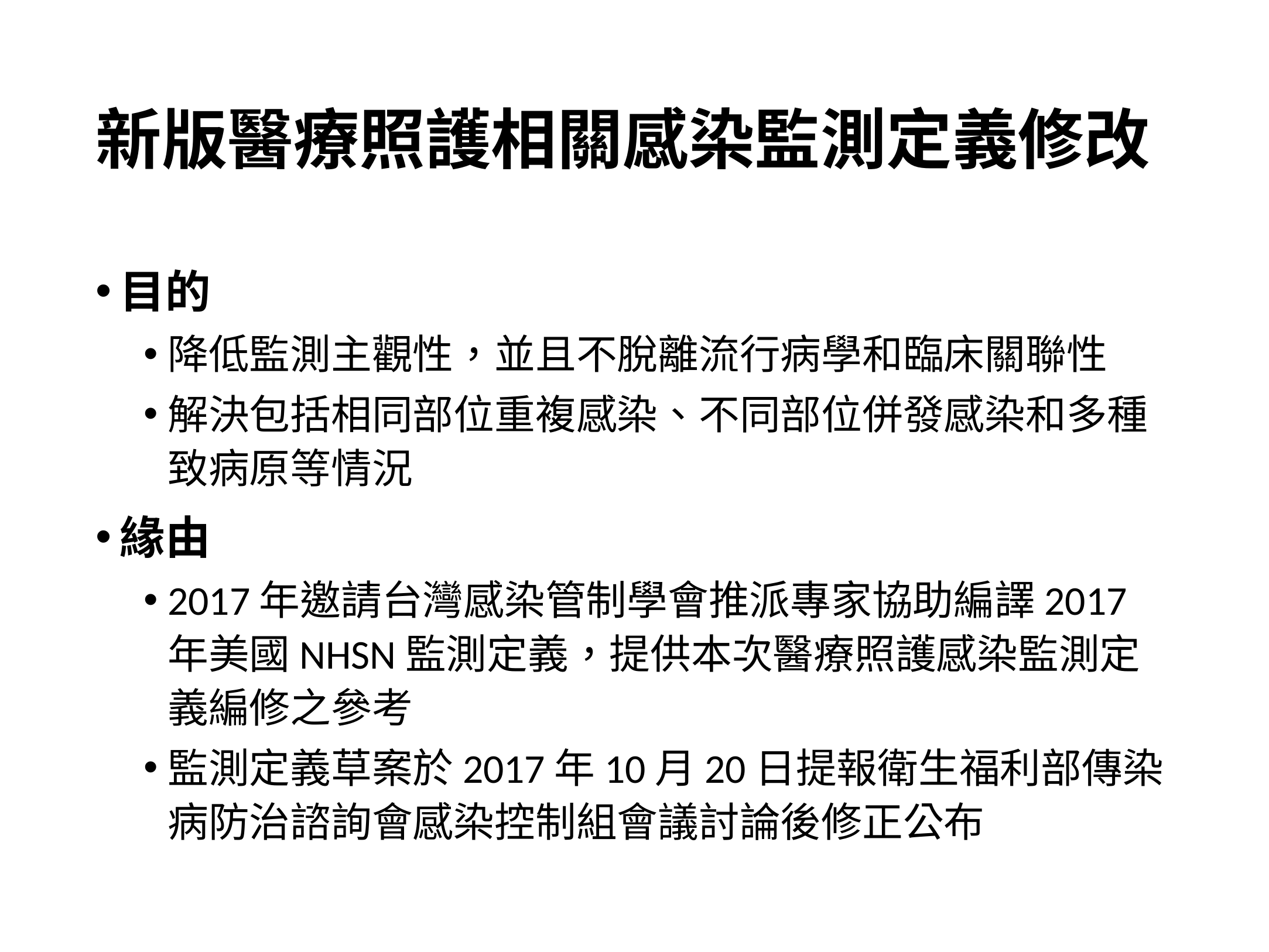

# 新版醫療照護相關感染監測定義修改
目的
降低監測主觀性，並且不脫離流行病學和臨床關聯性
解決包括相同部位重複感染、不同部位併發感染和多種致病原等情況
緣由
2017年邀請台灣感染管制學會推派專家協助編譯2017年美國NHSN監測定義，提供本次醫療照護感染監測定義編修之參考
監測定義草案於2017年10月20日提報衛生福利部傳染病防治諮詢會感染控制組會議討論後修正公布